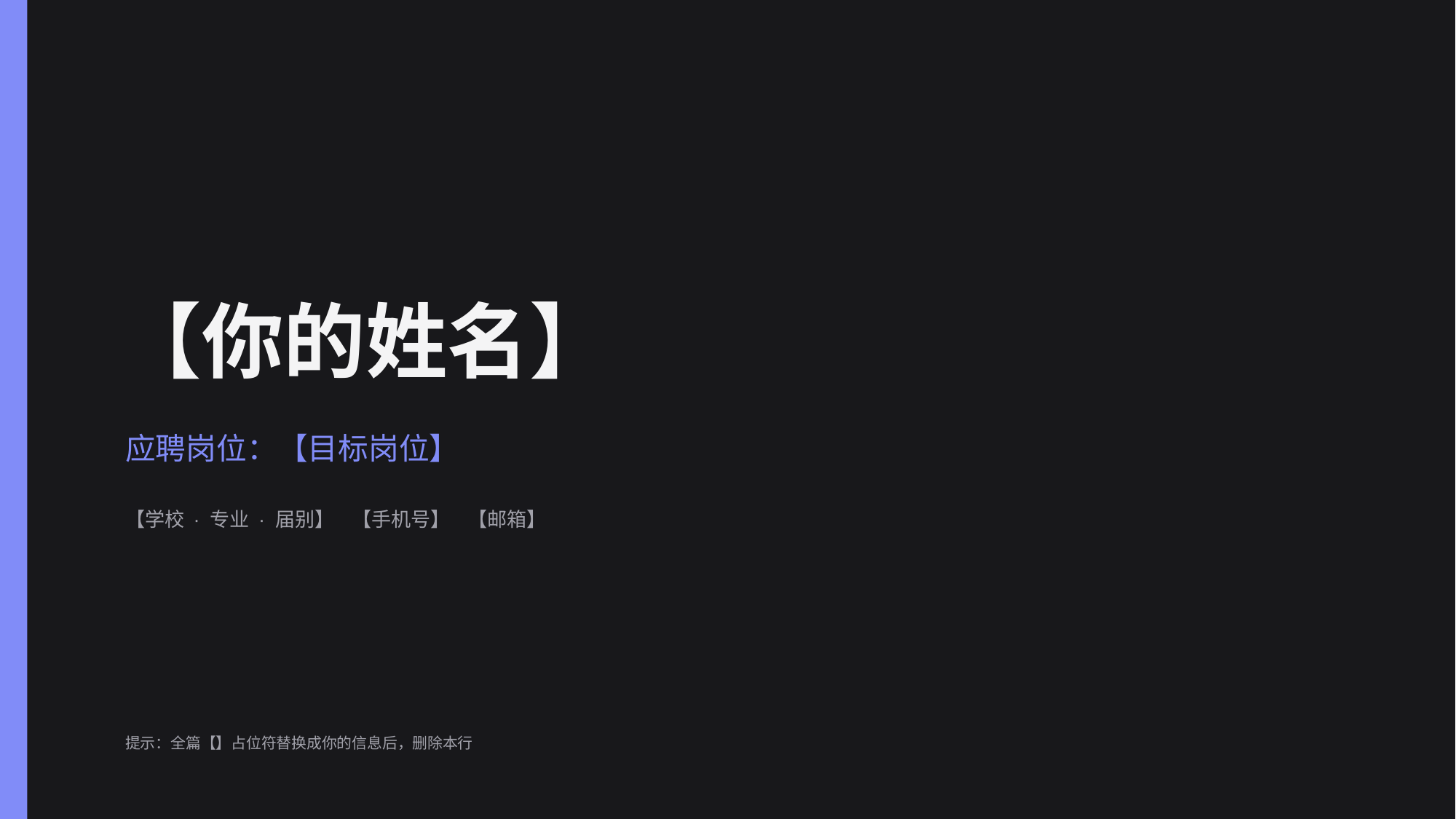

【你的姓名】
应聘岗位：【目标岗位】
【学校 · 专业 · 届别】    【手机号】    【邮箱】
提示：全篇【】占位符替换成你的信息后，删除本行